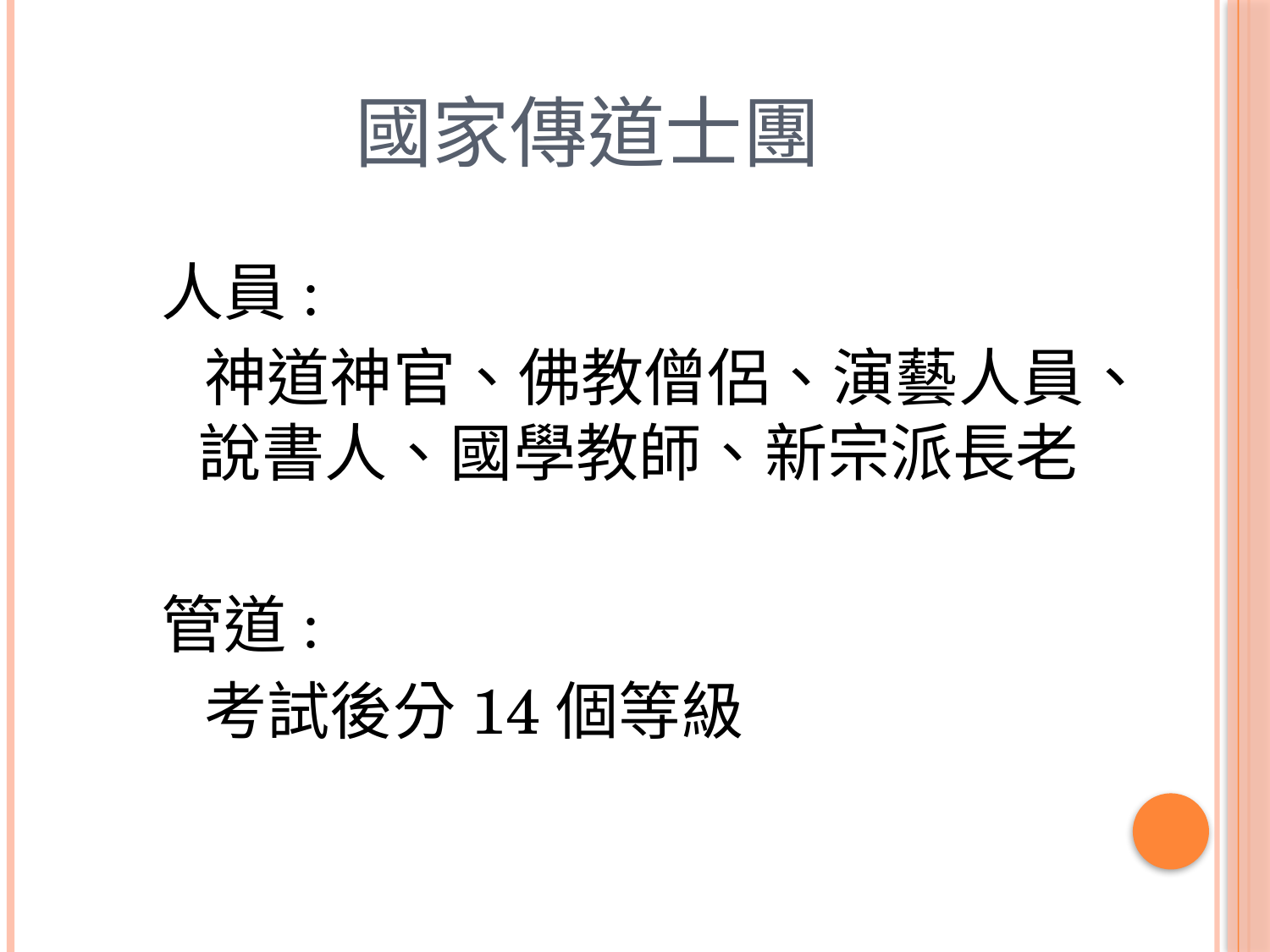

# 國家傳道士團
人員:
  神道神官、佛教僧侶、演藝人員、說書人、國學教師、新宗派長老

管道:
  考試後分14個等級